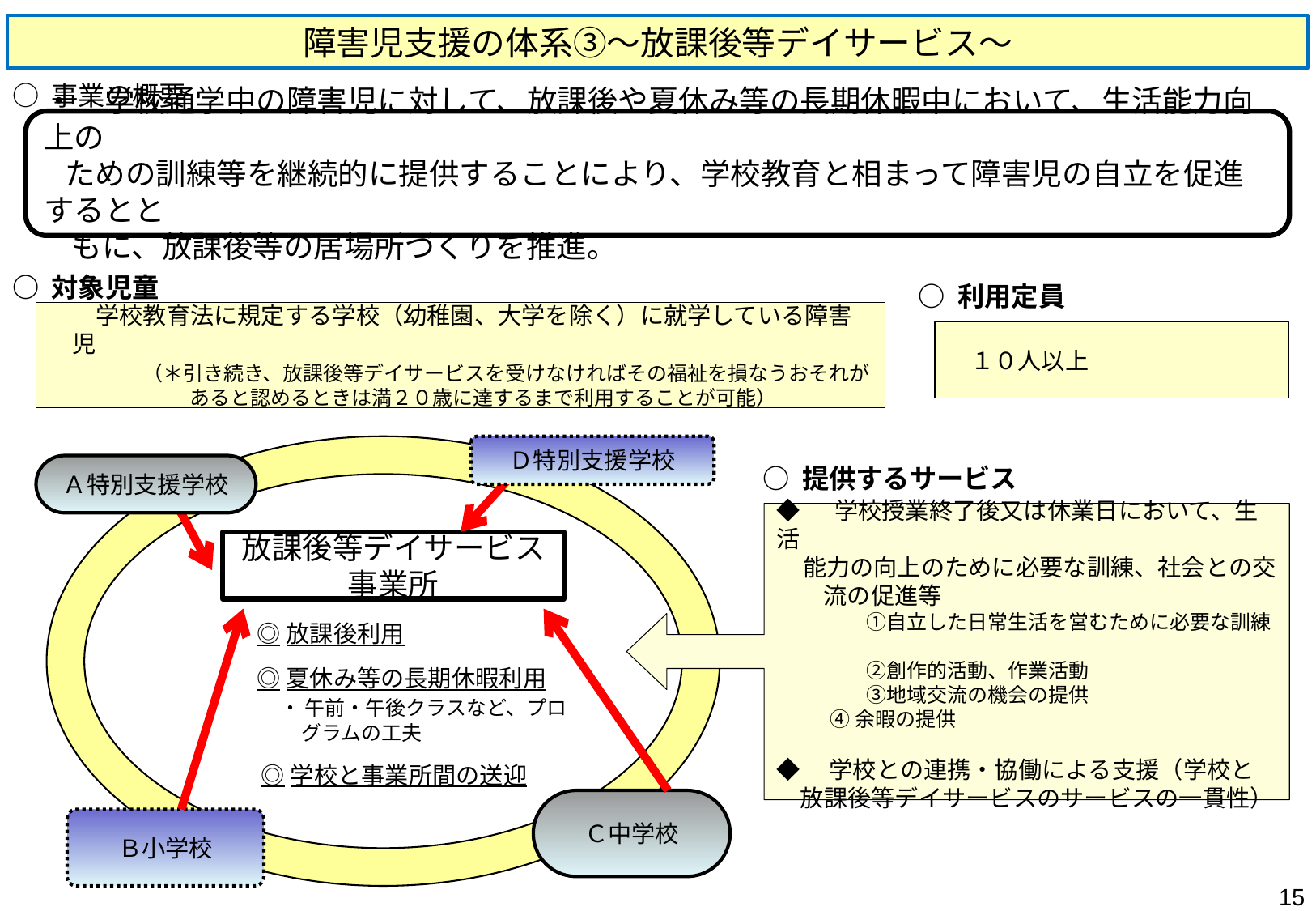

障害児支援の体系③～放課後等デイサービス～
○ 事業の概要
・　学校通学中の障害児に対して、放課後や夏休み等の長期休暇中において、生活能力向上の
  ための訓練等を継続的に提供することにより、学校教育と相まって障害児の自立を促進するとと
   もに、放課後等の居場所づくりを推進。
○ 対象児童
○ 利用定員
　　学校教育法に規定する学校（幼稚園、大学を除く）に就学している障害児
　　　　（＊引き続き、放課後等デイサービスを受けなければその福祉を損なうおそれが
　　　　　　　あると認めるときは満２０歳に達するまで利用することが可能）
　１０人以上

Ｄ特別支援学校
Ａ特別支援学校
○ 提供するサービス

◆　 学校授業終了後又は休業日において、生活
    能力の向上のために必要な訓練、社会との交
　　流の促進等
　　　　  ①自立した日常生活を営むために必要な訓練
　　　　  ②創作的活動、作業活動
　　　　  ③地域交流の機会の提供
            ④余暇の提供

◆　学校との連携・協働による支援（学校と放課後等デイサービスのサービスの一貫性）

放課後等デイサービス
事業所

◎放課後利用

◎夏休み等の長期休暇利用
　・ 午前・午後クラスなど、プロ
　　 グラムの工夫

 ◎学校と事業所間の送迎
Ｃ中学校
Ｂ小学校
15